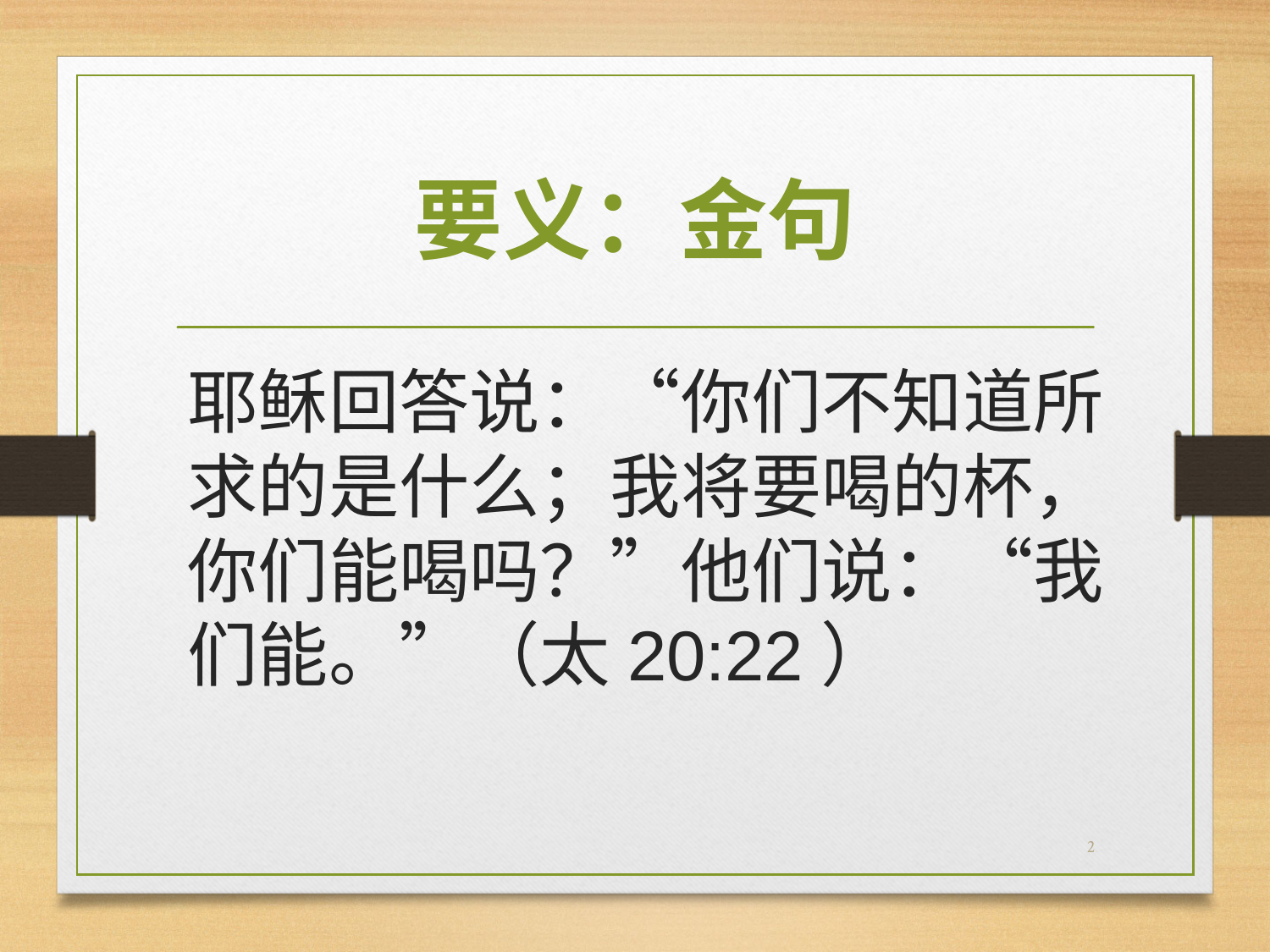

# 要义：金句
耶稣回答说：“你们不知道所求的是什么；我将要喝的杯，你们能喝吗？”他们说：“我们能。”（太20:22）
2